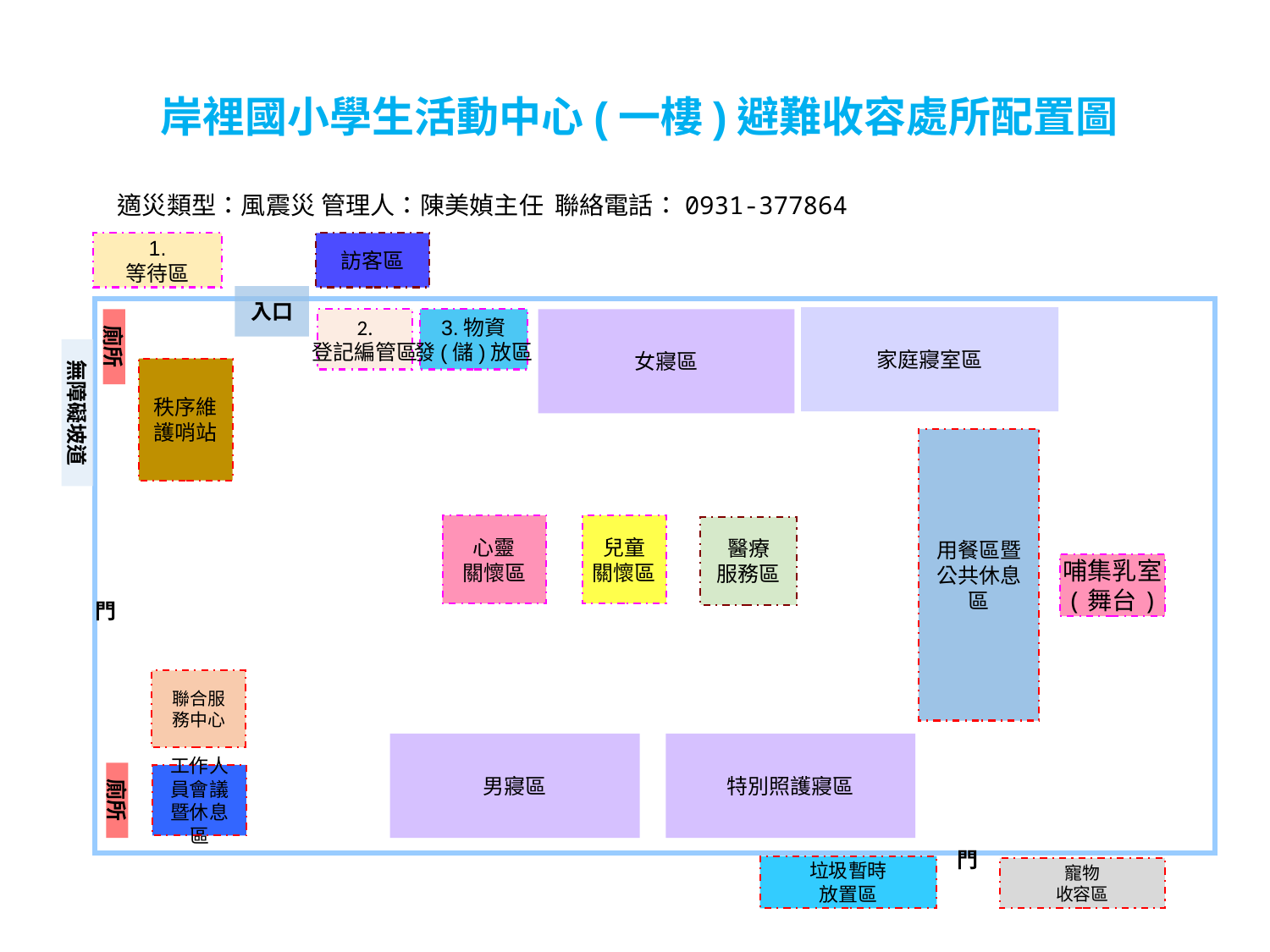

# 岸裡國小學生活動中心(一樓)避難收容處所配置圖
適災類型：風震災 管理人：陳美媜主任  聯絡電話：0931-377864
訪客區
1.
等待區
入口

家庭寢室區
廁所
2.
登記編管區
3.物資
發(儲)放區
女寢區
無障礙坡道
秩序維護哨站
用餐區暨公共休息區
心靈
關懷區
兒童
關懷區
醫療
服務區
哺集乳室
(舞台)
門
聯合服務中心
特別照護寢區

男寢區

廁所
工作人員會議暨休息區
門
垃圾暫時
放置區
寵物
收容區